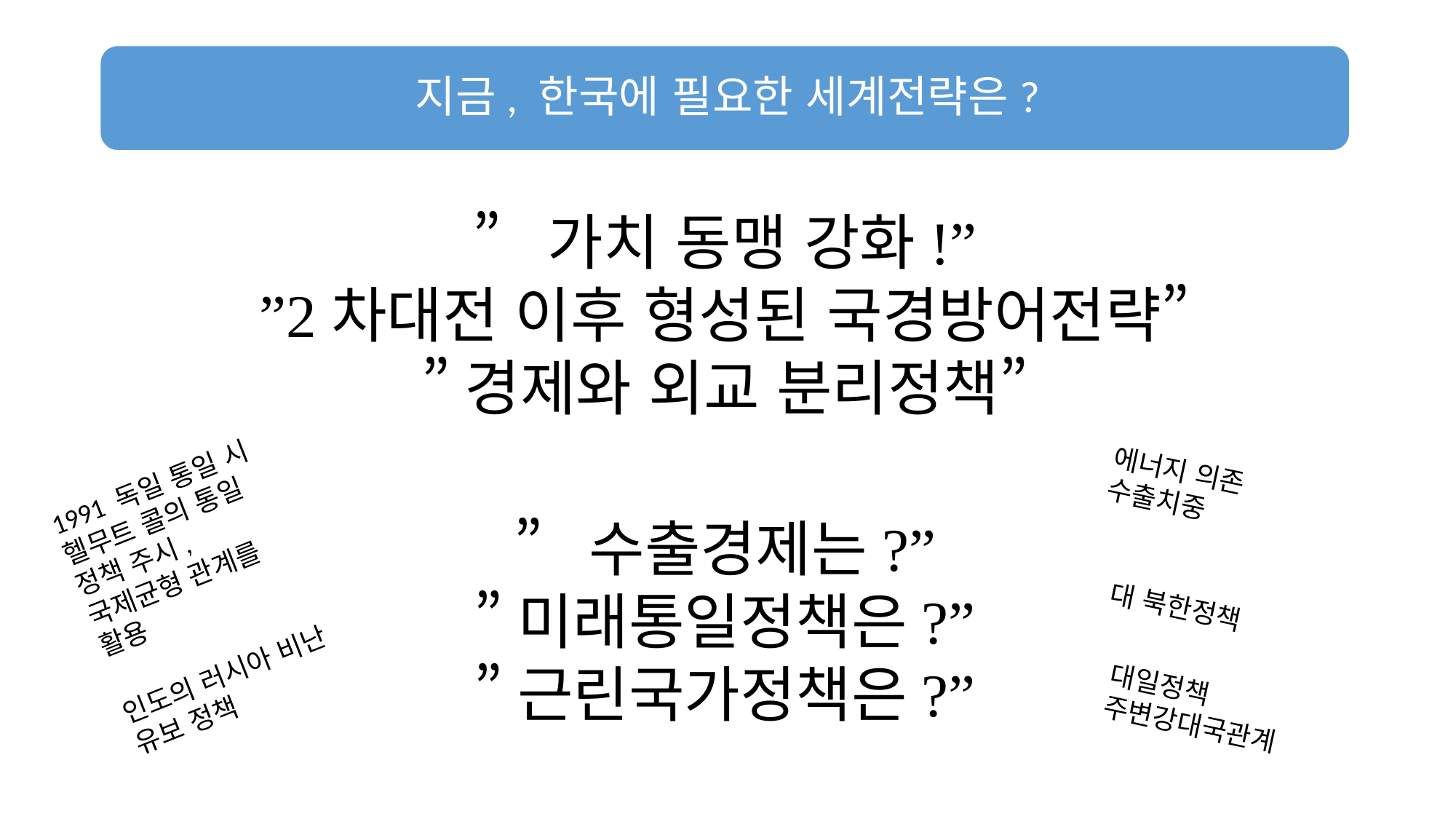

지금, 한국에 필요한 세계전략은?
”가치 동맹 강화!”
”2차대전 이후 형성된 국경방어전략”
”경제와 외교 분리정책”
1991 독일 통일 시 헬무트 콜의 통일 정책 주시, 국제균형 관계를 활용
에너지 의존
수출치중
”수출경제는?”
”미래통일정책은?”
”근린국가정책은?”
대 북한정책
인도의 러시아 비난 유보 정책
대일정책
주변강대국관계